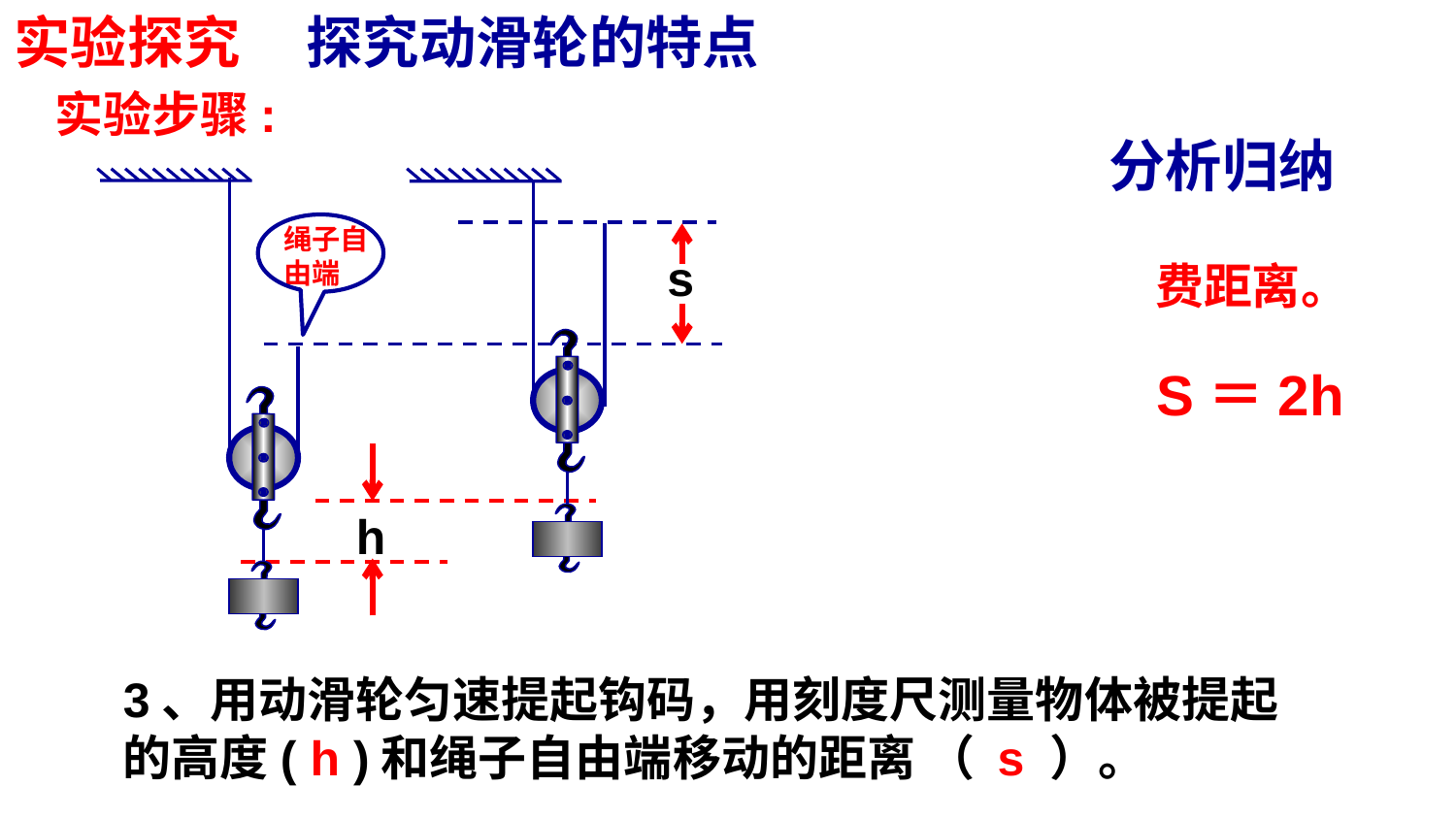

实验探究
探究动滑轮的特点
实验步骤:
分析归纳

绳子自由端
s
费距离。
S＝2h
h
3、用动滑轮匀速提起钩码，用刻度尺测量物体被提起的高度( h )和绳子自由端移动的距离 （ s ）。